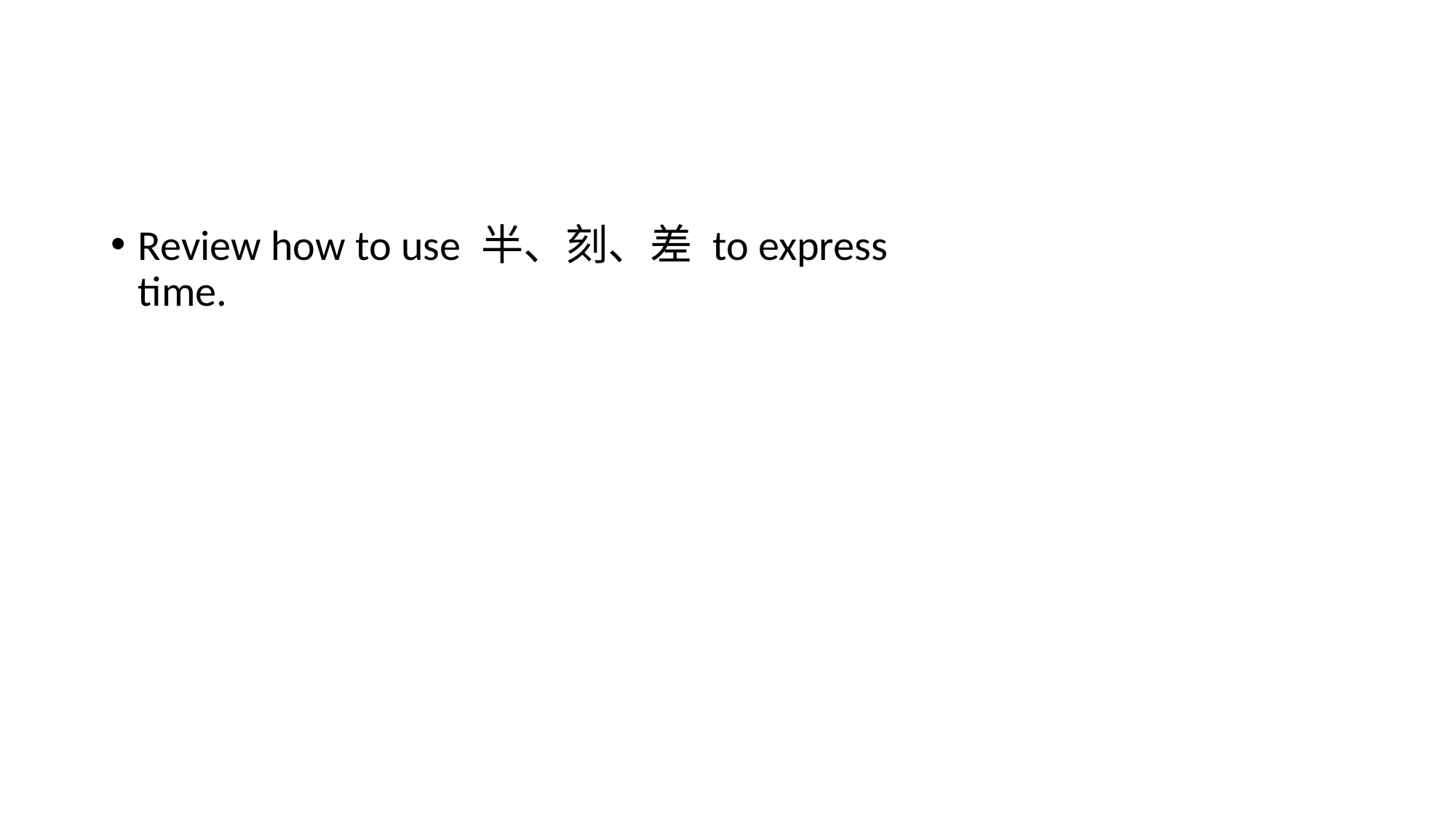

Review how to use 半、刻、差 to express time.